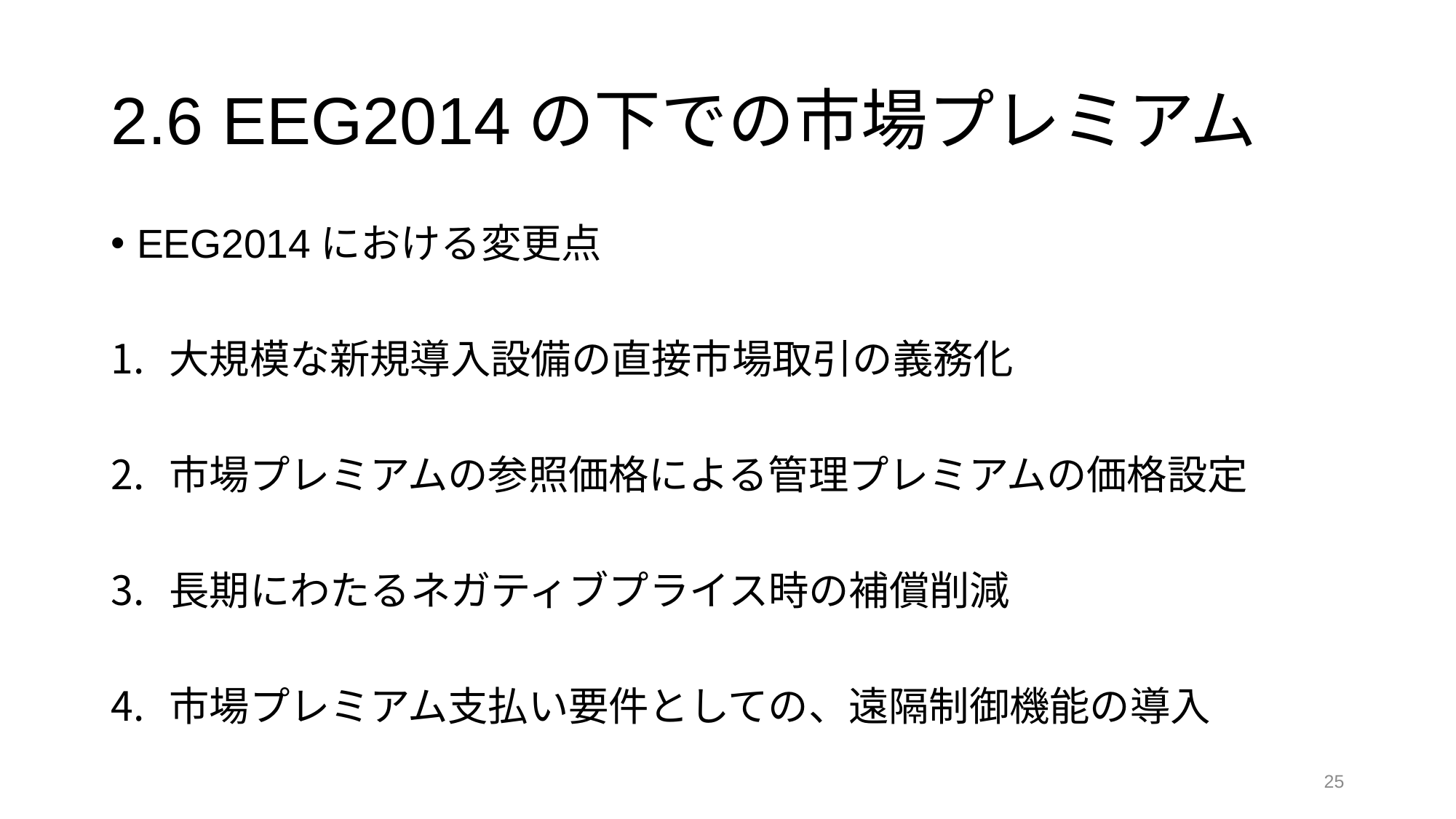

# 2.6 EEG2014の下での市場プレミアム
EEG2014における変更点

大規模な新規導入設備の直接市場取引の義務化

市場プレミアムの参照価格による管理プレミアムの価格設定

長期にわたるネガティブプライス時の補償削減

市場プレミアム支払い要件としての、遠隔制御機能の導入

25